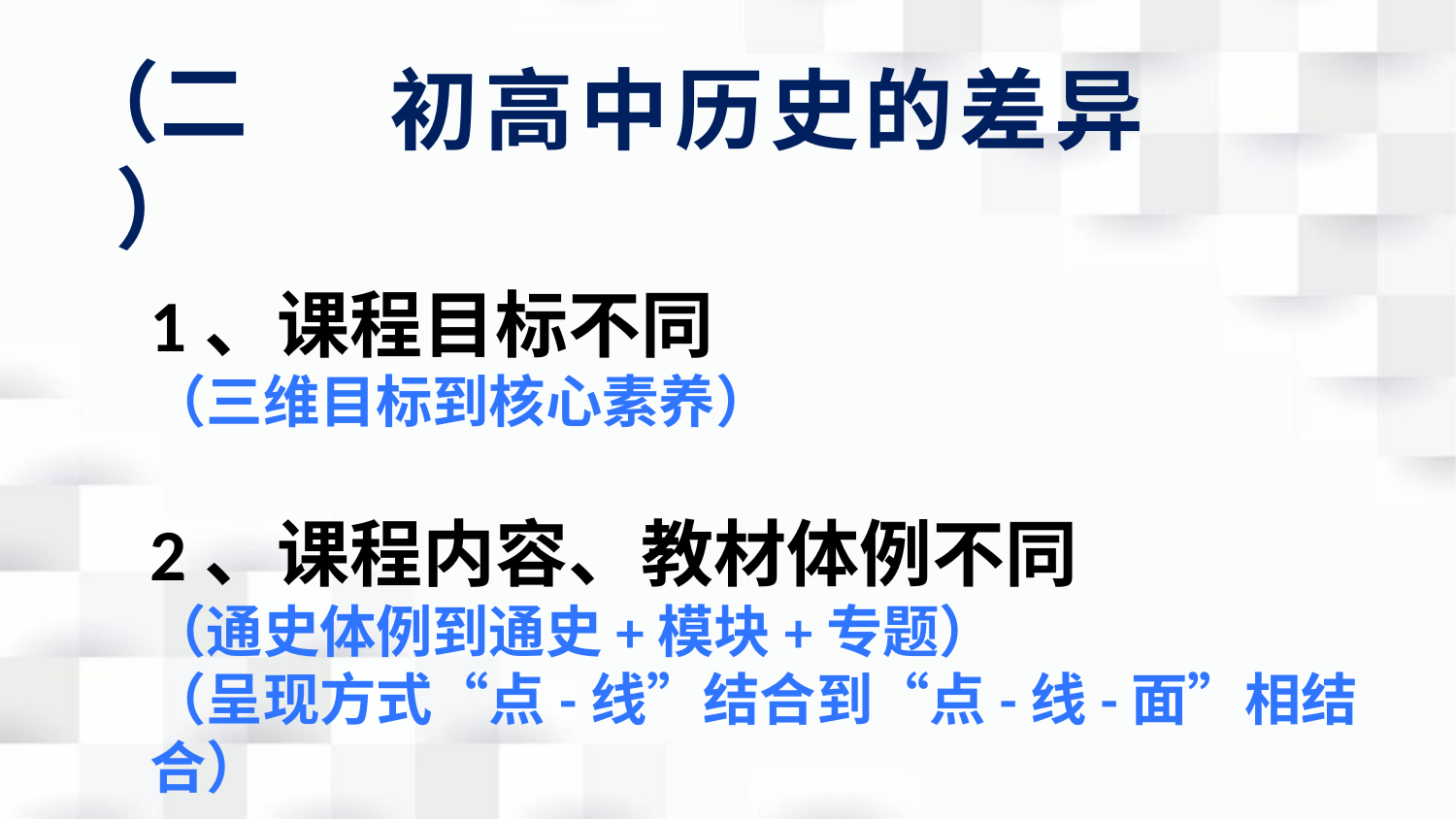

（二）
# 初高中历史的差异
1、课程目标不同
（三维目标到核心素养）
2、课程内容、教材体例不同
（通史体例到通史+模块+专题）
（呈现方式“点-线”结合到“点-线-面”相结合）